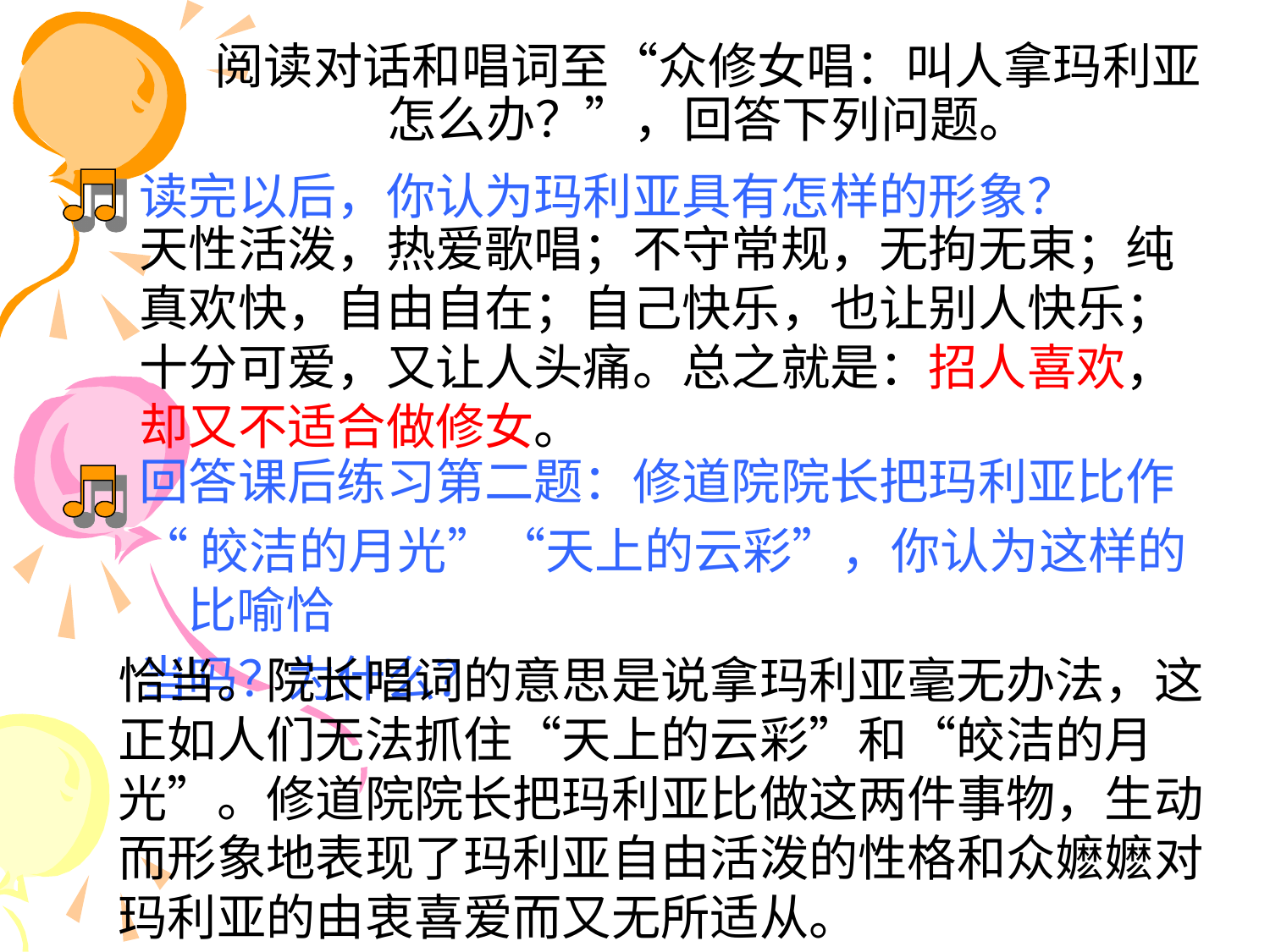

# 阅读对话和唱词至“众修女唱：叫人拿玛利亚怎么办？”，回答下列问题。
读完以后，你认为玛利亚具有怎样的形象？

天性活泼，热爱歌唱；不守常规，无拘无束；纯真欢快，自由自在；自己快乐，也让别人快乐；十分可爱，又让人头痛。总之就是：招人喜欢，却又不适合做修女。
回答课后练习第二题：修道院院长把玛利亚比作
“皎洁的月光”“天上的云彩”，你认为这样的比喻恰
当吗？为什么？

恰当。院长唱词的意思是说拿玛利亚毫无办法，这正如人们无法抓住“天上的云彩”和“皎洁的月光”。修道院院长把玛利亚比做这两件事物，生动而形象地表现了玛利亚自由活泼的性格和众嬷嬷对玛利亚的由衷喜爱而又无所适从。